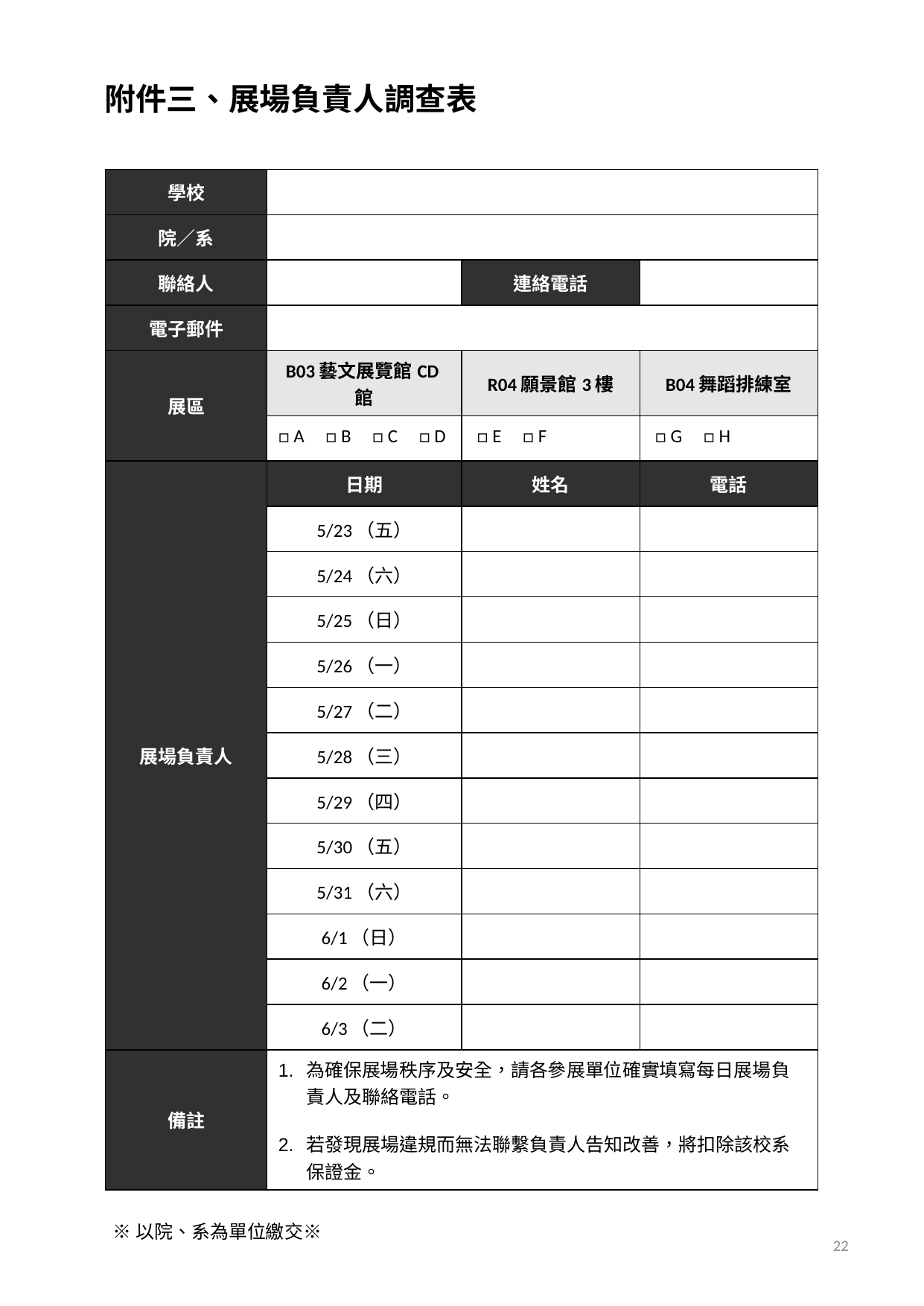

# 附件三、展場負責人調查表
| 學校 |  |  |  |
| --- | --- | --- | --- |
| 院／系 |  |  |  |
| 聯絡人 |  | 連絡電話 |  |
| 電子郵件 |  |  |  |
| 展區 | B03藝文展覽館CD館 | R04願景館3樓 | B04舞蹈排練室 |
|  | □ A □ B □ C □ D | □ E □ F | □ G □ H |
| 展場負責人 | 日期 | 姓名 | 電話 |
|  | 5/23（五） |  |  |
|  | 5/24（六） |  |  |
|  | 5/25（日） |  |  |
|  | 5/26（一） |  |  |
|  | 5/27（二） |  |  |
|  | 5/28（三） |  |  |
|  | 5/29（四） |  |  |
|  | 5/30（五） |  |  |
|  | 5/31（六） |  |  |
|  | 6/1（日） |  |  |
|  | 6/2（一） |  |  |
|  | 6/3（二） |  |  |
| 備註 | 為確保展場秩序及安全，請各參展單位確實填寫每日展場負責人及聯絡電話。 若發現展場違規而無法聯繫負責人告知改善，將扣除該校系保證金。 |  |  |
※以院、系為單位繳交※
22